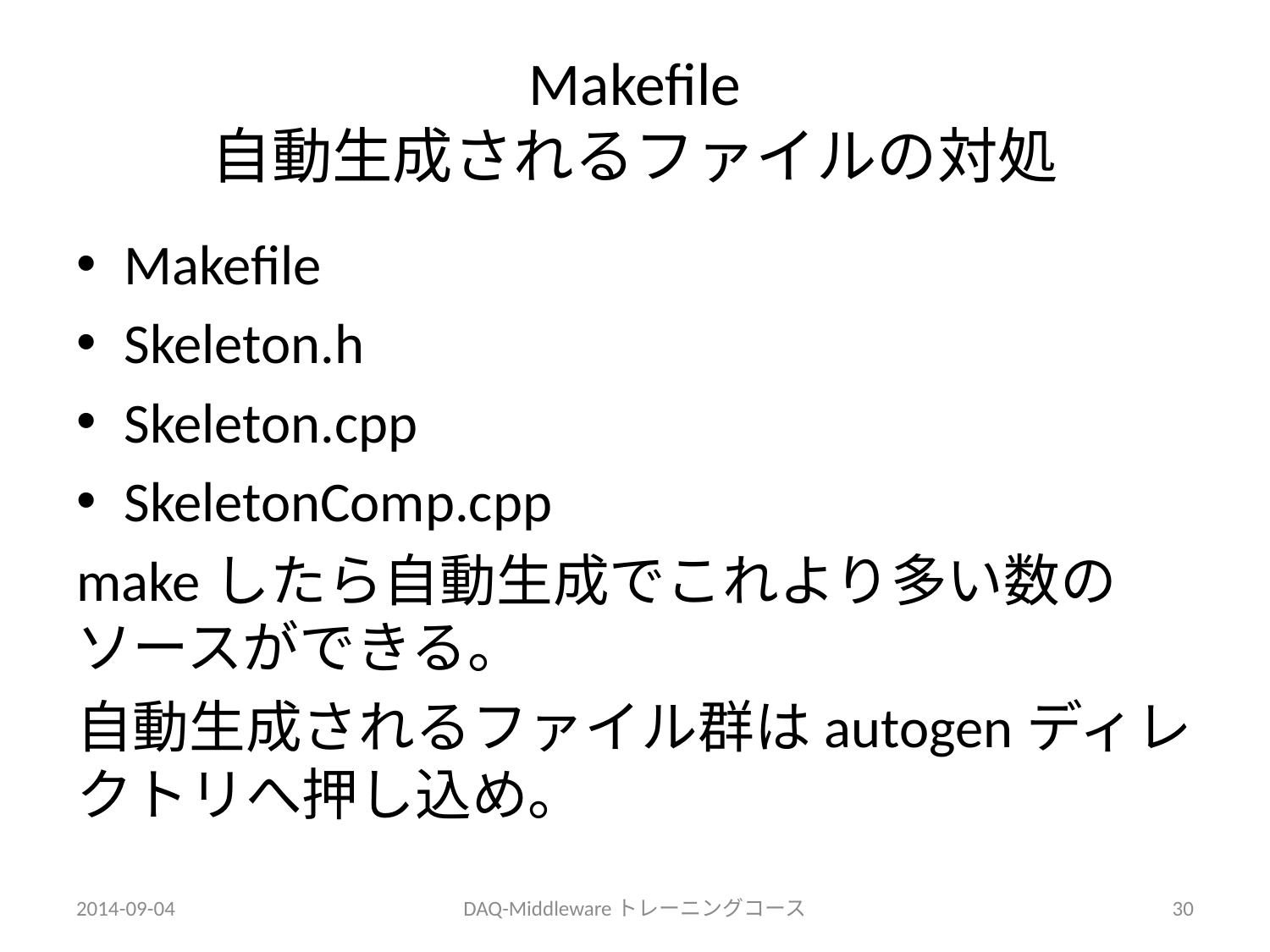

# Makefile 自動生成されるファイルの対処
Makefile
Skeleton.h
Skeleton.cpp
SkeletonComp.cpp
makeしたら自動生成でこれより多い数のソースができる。
自動生成されるファイル群はautogenディレクトリへ押し込め。
2014-09-04
DAQ-Middlewareトレーニングコース
30